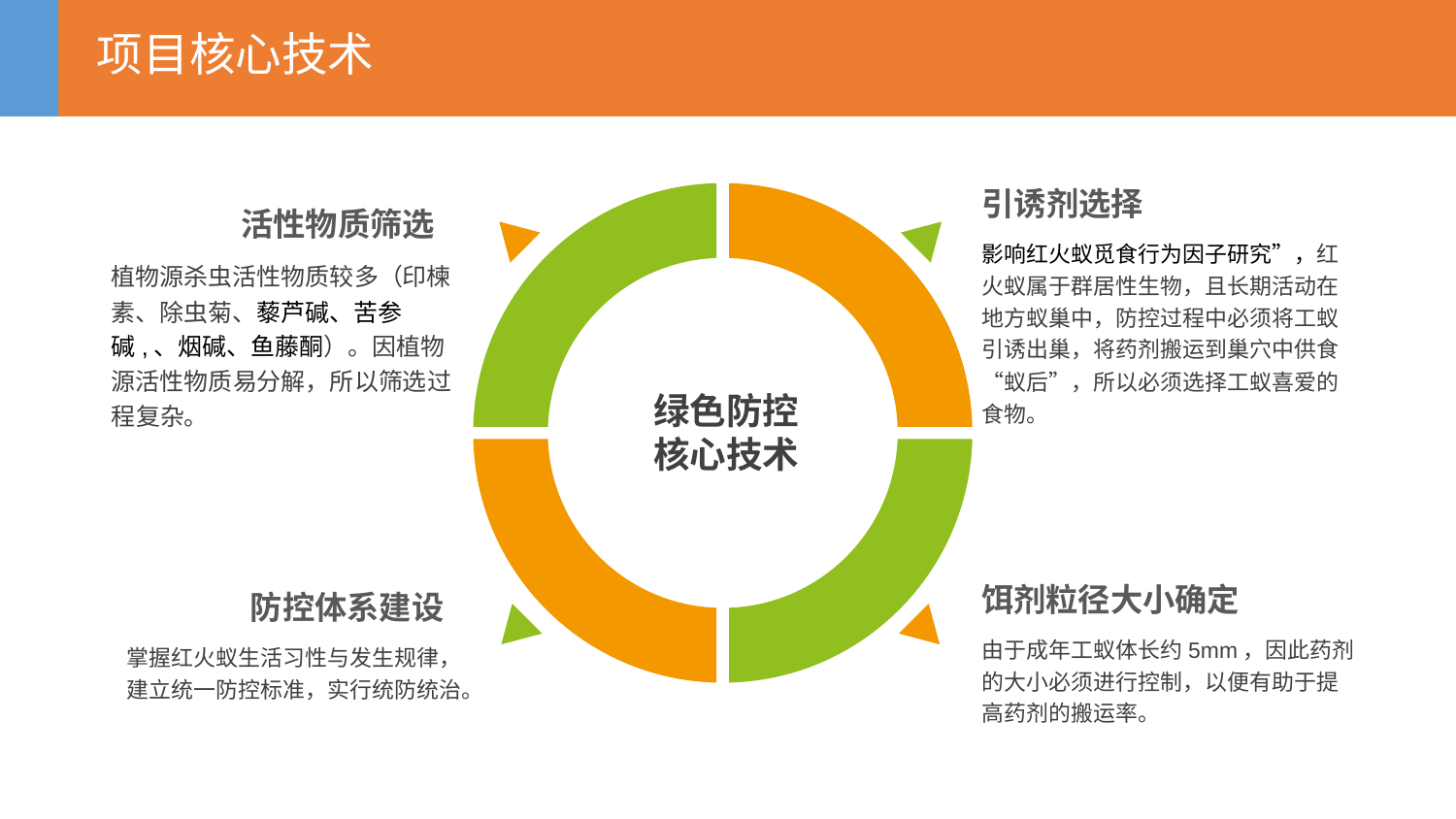

项目核心技术
引诱剂选择

活性物质筛选

影响红火蚁觅食行为因子研究”，红火蚁属于群居性生物，且长期活动在地方蚁巢中，防控过程中必须将工蚁引诱出巢，将药剂搬运到巢穴中供食“蚁后”，所以必须选择工蚁喜爱的食物。
植物源杀虫活性物质较多（印楝素、除虫菊、藜芦碱、苦参碱,、烟碱、鱼藤酮）。因植物源活性物质易分解，所以筛选过程复杂。
绿色防控
核心技术

饵剂粒径大小确定
防控体系建设

由于成年工蚁体长约5mm，因此药剂的大小必须进行控制，以便有助于提高药剂的搬运率。
掌握红火蚁生活习性与发生规律，建立统一防控标准，实行统防统治。